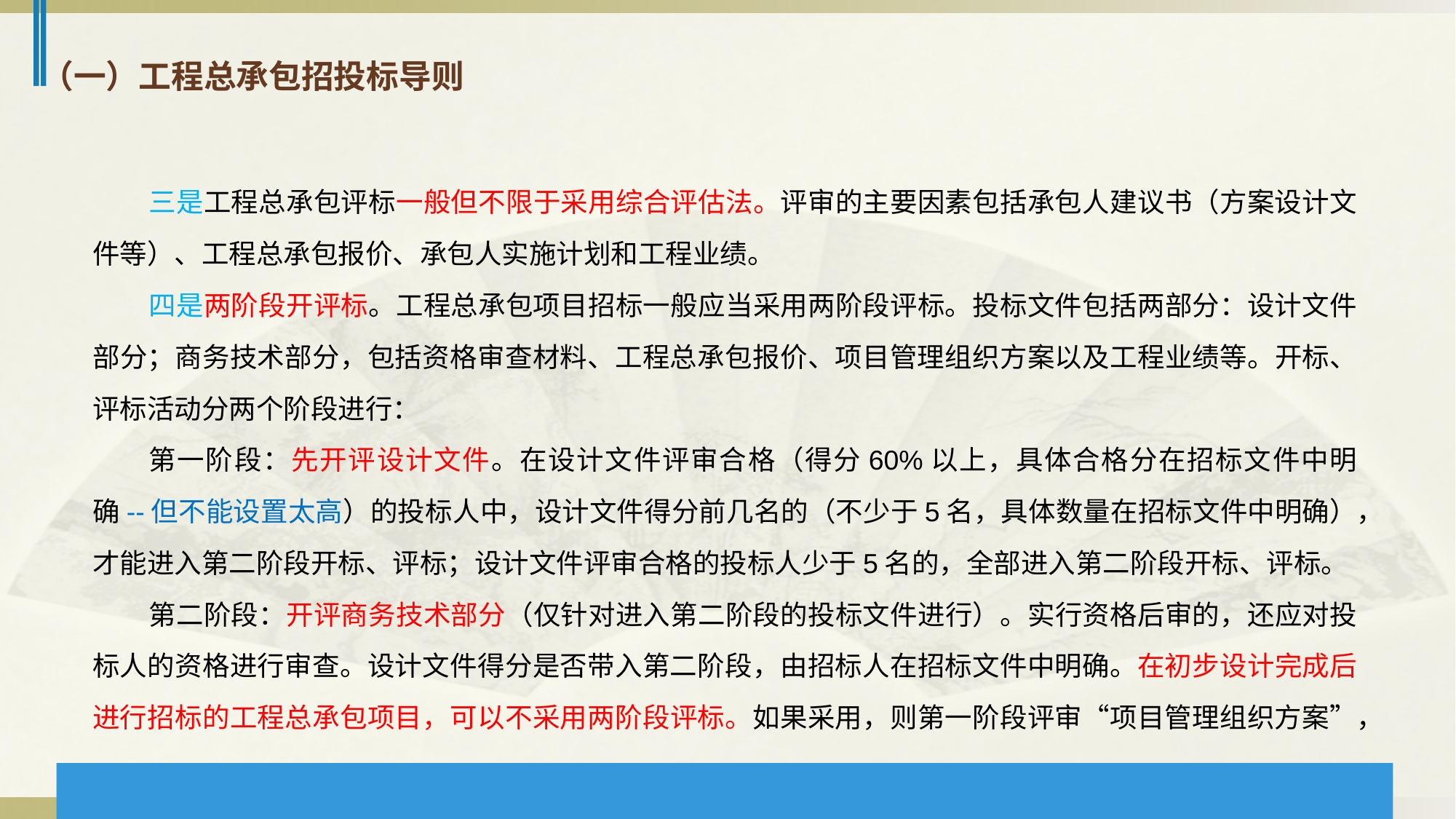

（一）工程总承包招投标导则
三是工程总承包评标一般但不限于采用综合评估法。评审的主要因素包括承包人建议书（方案设计文件等）、工程总承包报价、承包人实施计划和工程业绩。
四是两阶段开评标。工程总承包项目招标一般应当采用两阶段评标。投标文件包括两部分：设计文件部分；商务技术部分，包括资格审查材料、工程总承包报价、项目管理组织方案以及工程业绩等。开标、评标活动分两个阶段进行：
第一阶段：先开评设计文件。在设计文件评审合格（得分60%以上，具体合格分在招标文件中明确--但不能设置太高）的投标人中，设计文件得分前几名的（不少于5名，具体数量在招标文件中明确），才能进入第二阶段开标、评标；设计文件评审合格的投标人少于5名的，全部进入第二阶段开标、评标。
第二阶段：开评商务技术部分（仅针对进入第二阶段的投标文件进行）。实行资格后审的，还应对投标人的资格进行审查。设计文件得分是否带入第二阶段，由招标人在招标文件中明确。在初步设计完成后进行招标的工程总承包项目，可以不采用两阶段评标。如果采用，则第一阶段评审“项目管理组织方案”，